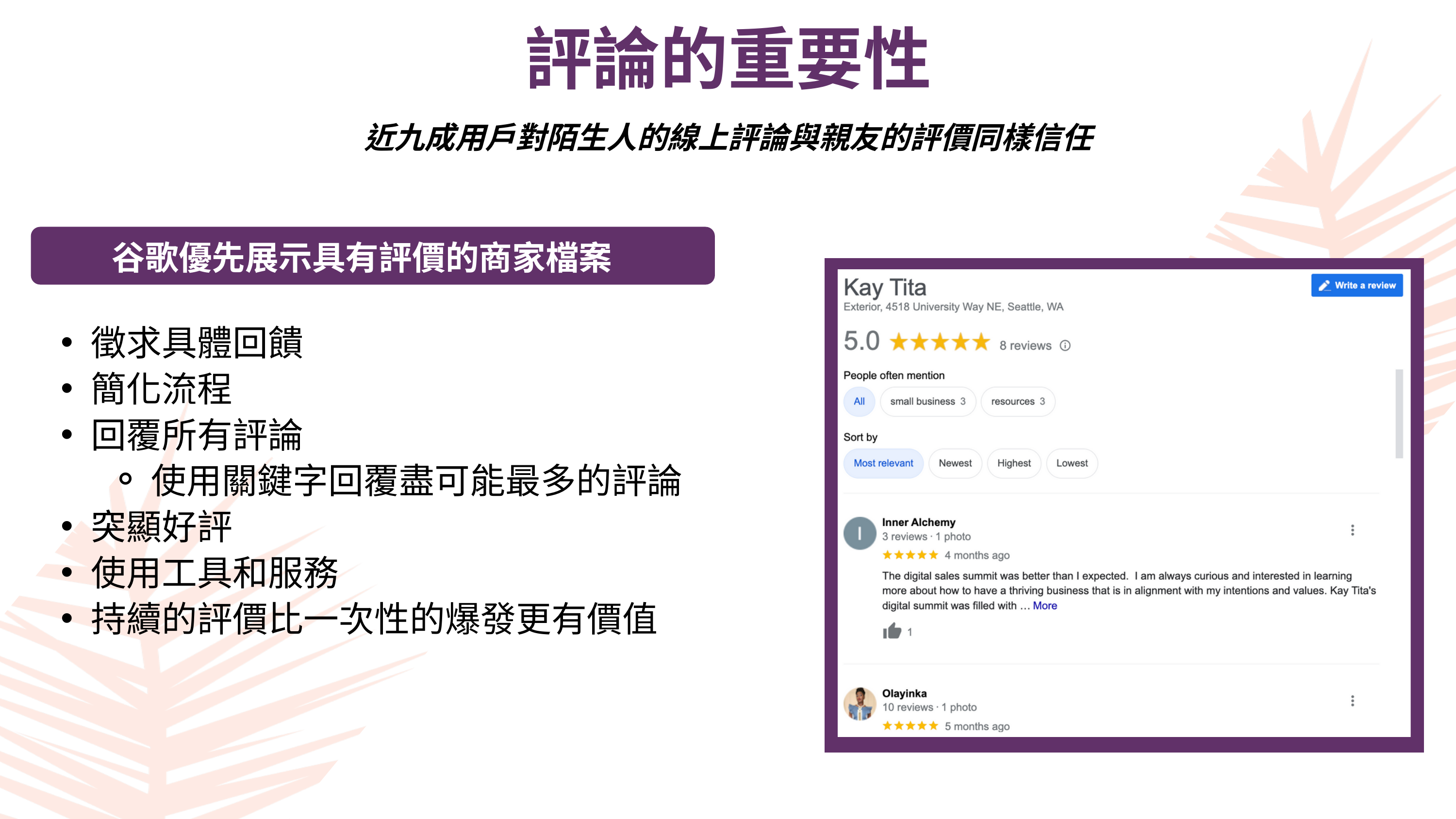

評論的重要性

近九成用戶對陌生人的線上評論與親友的評價同樣信任

谷歌優先展示具有評價的商家檔案

徵求具體回饋
簡化流程
回覆所有評論
使用關鍵字回覆盡可能最多的評論
突顯好評
使用工具和服務
持續的評價比一次性的爆發更有價值